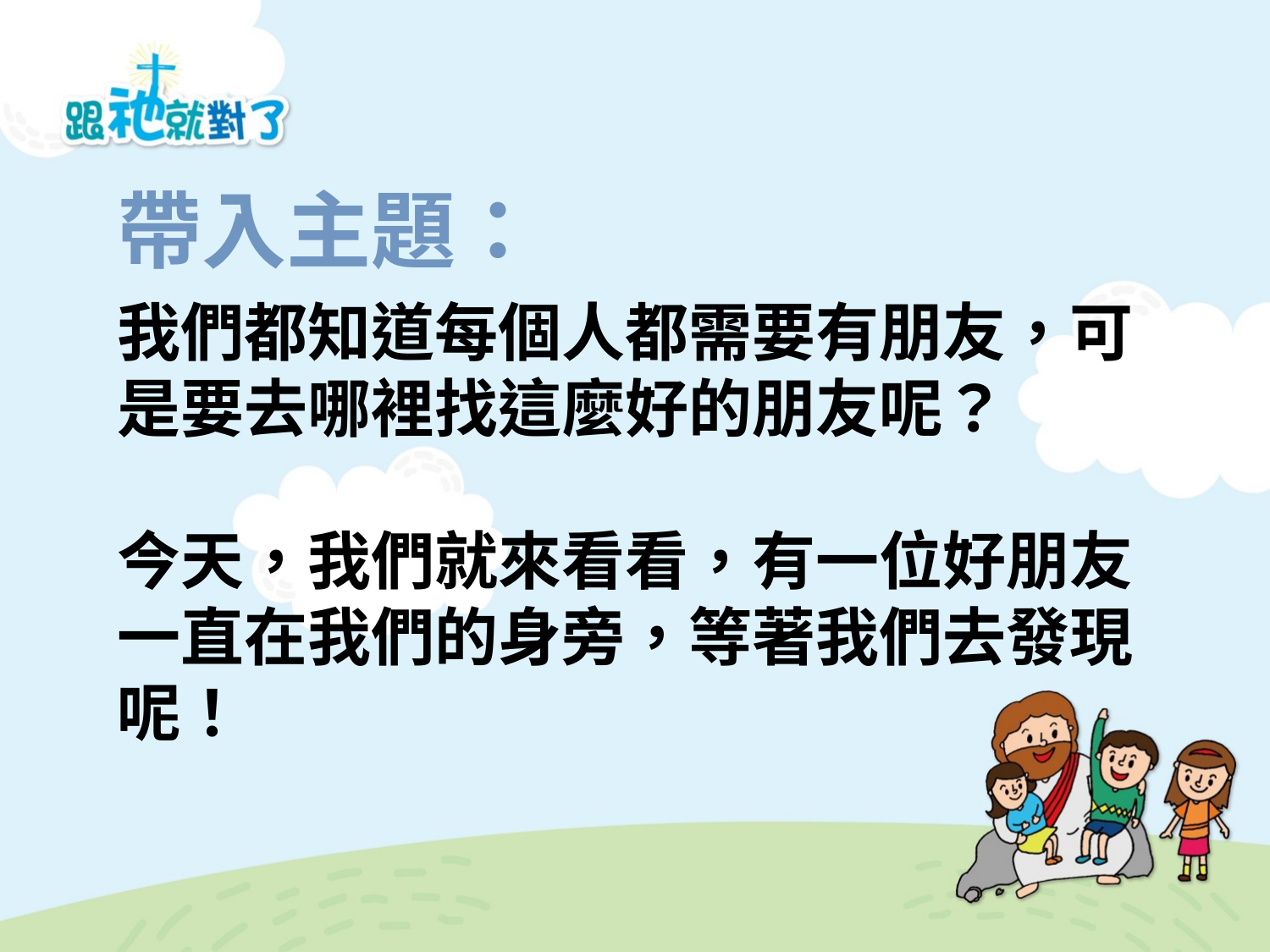

帶入主題：
我們都知道每個人都需要有朋友，可是要去哪裡找這麼好的朋友呢？

今天，我們就來看看，有一位好朋友一直在我們的身旁，等著我們去發現呢！